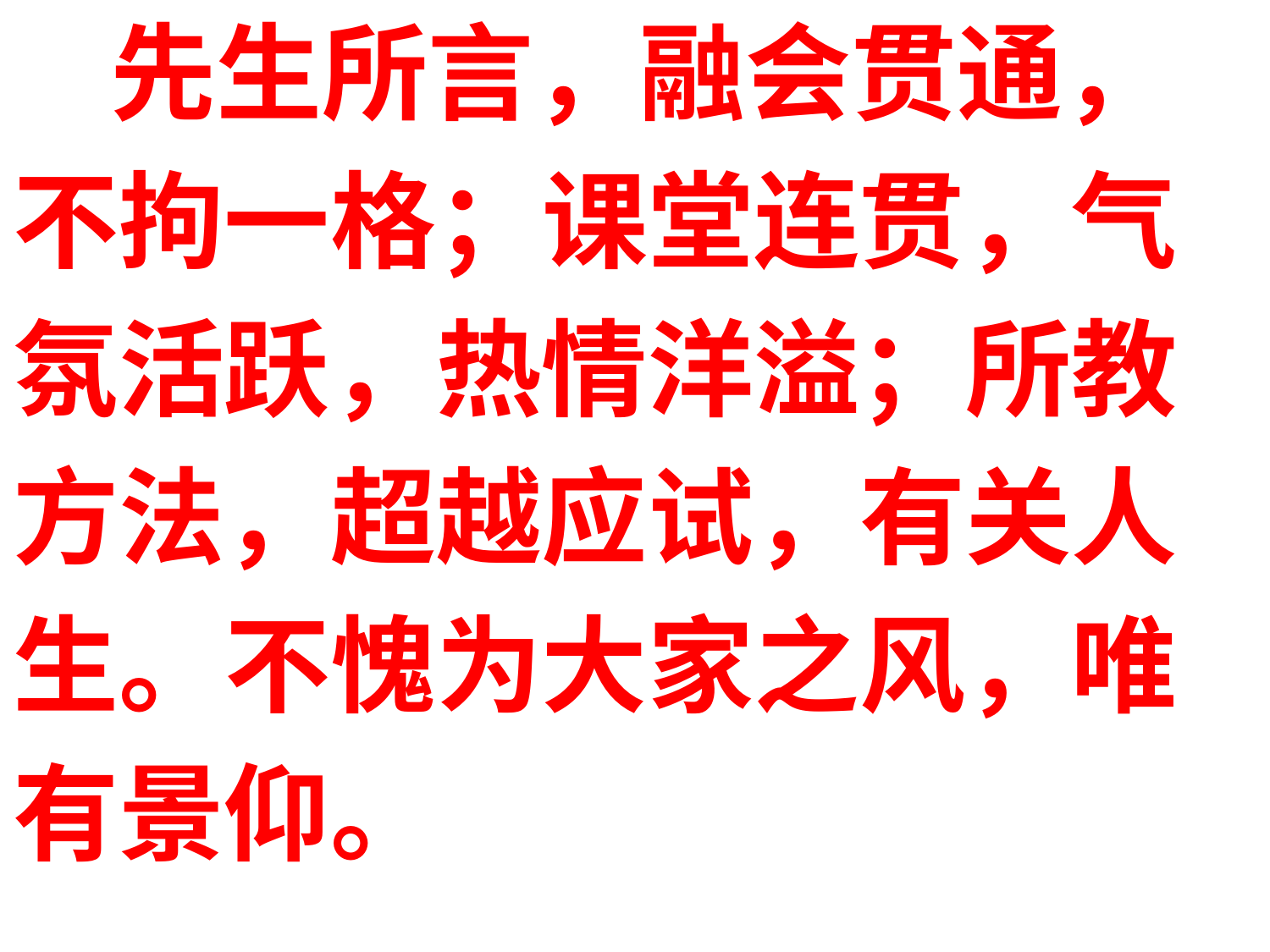

先生所言，融会贯通，
不拘一格；课堂连贯，气
氛活跃，热情洋溢；所教
方法，超越应试，有关人
生。不愧为大家之风，唯
有景仰。